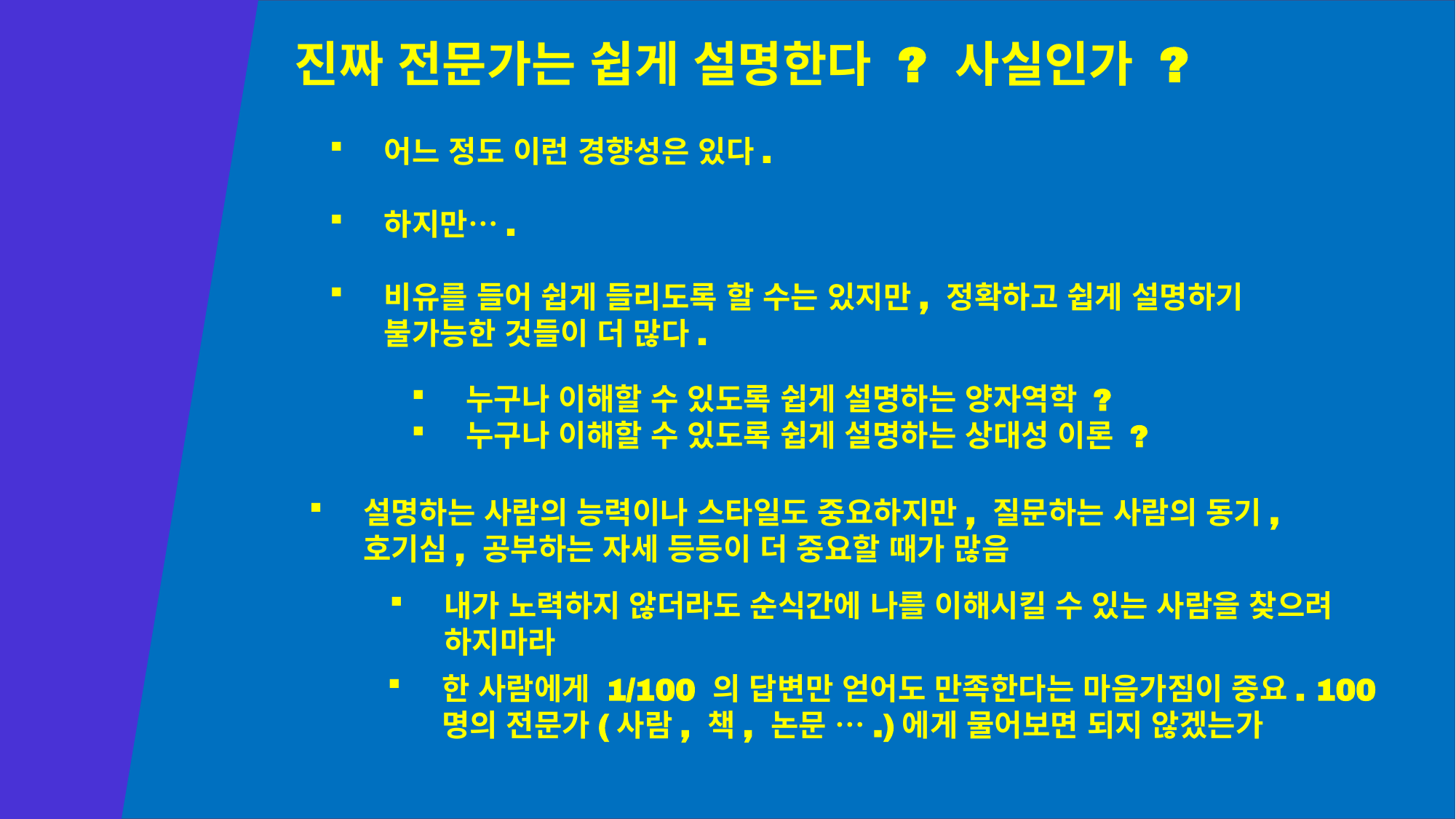

진짜 전문가는 쉽게 설명한다 ? 사실인가 ?
어느 정도 이런 경향성은 있다.

하지만….

비유를 들어 쉽게 들리도록 할 수는 있지만, 정확하고 쉽게 설명하기 불가능한 것들이 더 많다.
누구나 이해할 수 있도록 쉽게 설명하는 양자역학 ?
누구나 이해할 수 있도록 쉽게 설명하는 상대성 이론 ?
설명하는 사람의 능력이나 스타일도 중요하지만, 질문하는 사람의 동기, 호기심, 공부하는 자세 등등이 더 중요할 때가 많음
내가 노력하지 않더라도 순식간에 나를 이해시킬 수 있는 사람을 찾으려 하지마라
한 사람에게 1/100 의 답변만 얻어도 만족한다는 마음가짐이 중요. 100 명의 전문가(사람, 책, 논문 ….)에게 물어보면 되지 않겠는가